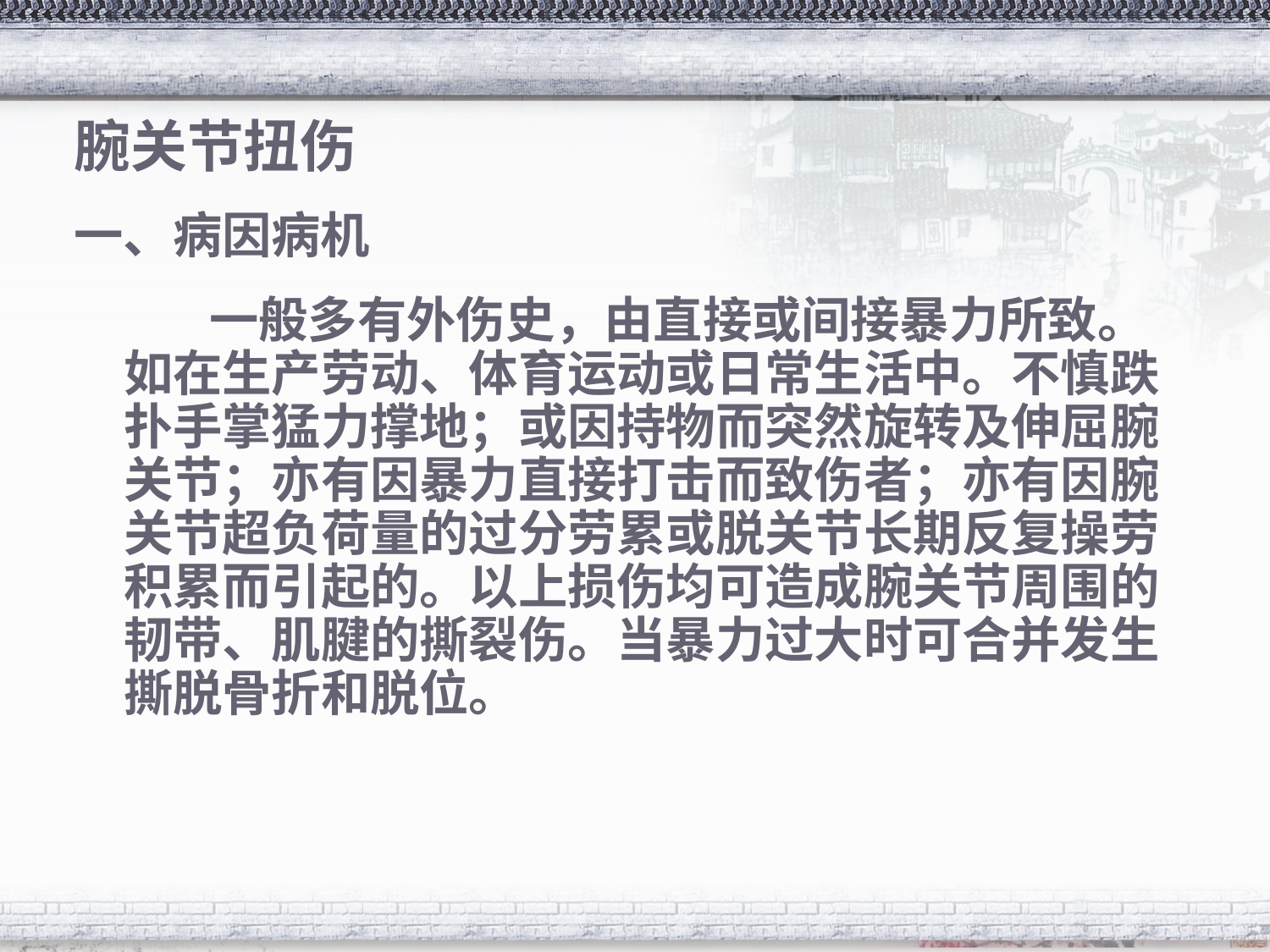

# 腕关节扭伤
一、病因病机
           一般多有外伤史，由直接或间接暴力所致。如在生产劳动、体育运动或日常生活中。不慎跌扑手掌猛力撑地；或因持物而突然旋转及伸屈腕关节；亦有因暴力直接打击而致伤者；亦有因腕关节超负荷量的过分劳累或脱关节长期反复操劳积累而引起的。以上损伤均可造成腕关节周围的韧带、肌腱的撕裂伤。当暴力过大时可合并发生撕脱骨折和脱位。